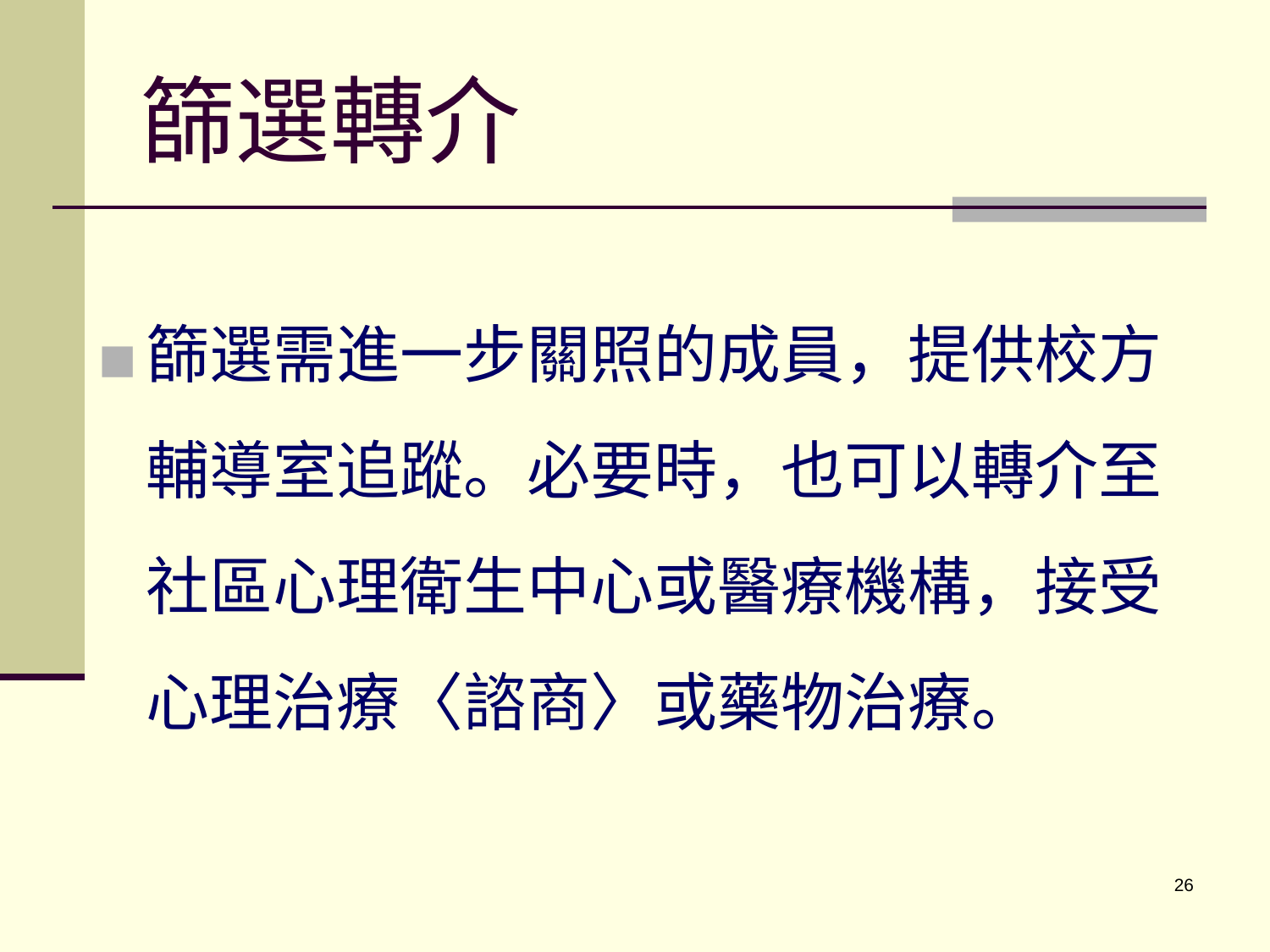

# 篩選轉介
篩選需進一步關照的成員，提供校方輔導室追蹤。必要時，也可以轉介至社區心理衛生中心或醫療機構，接受心理治療〈諮商〉或藥物治療。

26